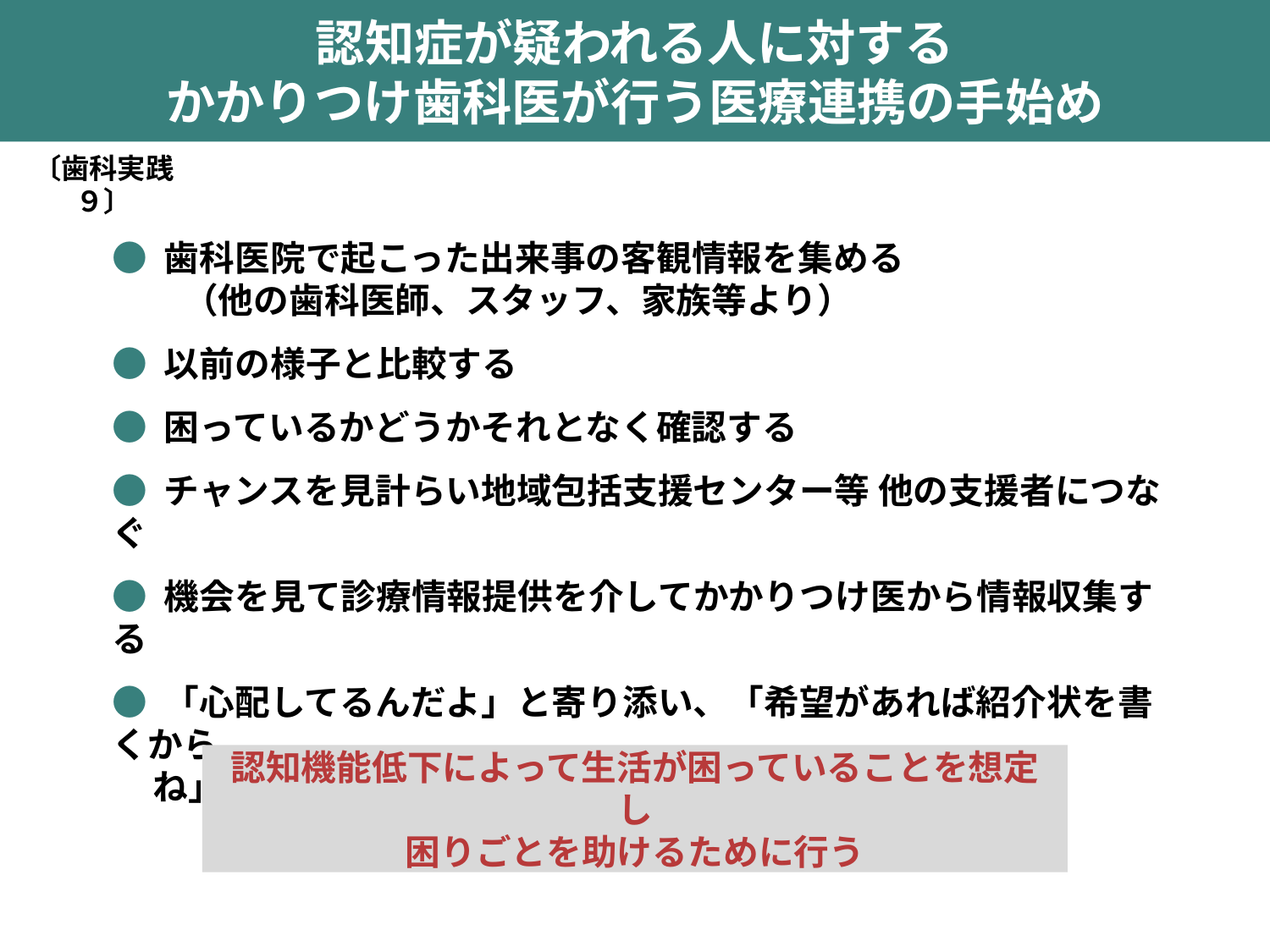

認知症が疑われる人に対する
かかりつけ歯科医が行う医療連携の手始め
〔歯科実践９〕
● 歯科医院で起こった出来事の客観情報を集める
　　（他の歯科医師、スタッフ、家族等より）
● 以前の様子と比較する
● 困っているかどうかそれとなく確認する
● チャンスを見計らい地域包括支援センター等 他の支援者につなぐ
● 機会を見て診療情報提供を介してかかりつけ医から情報収集する
● 「心配してるんだよ」と寄り添い、「希望があれば紹介状を書くから
    ね」など、支援できる旨を日頃から伝える
認知機能低下によって生活が困っていることを想定し
困りごとを助けるために行う